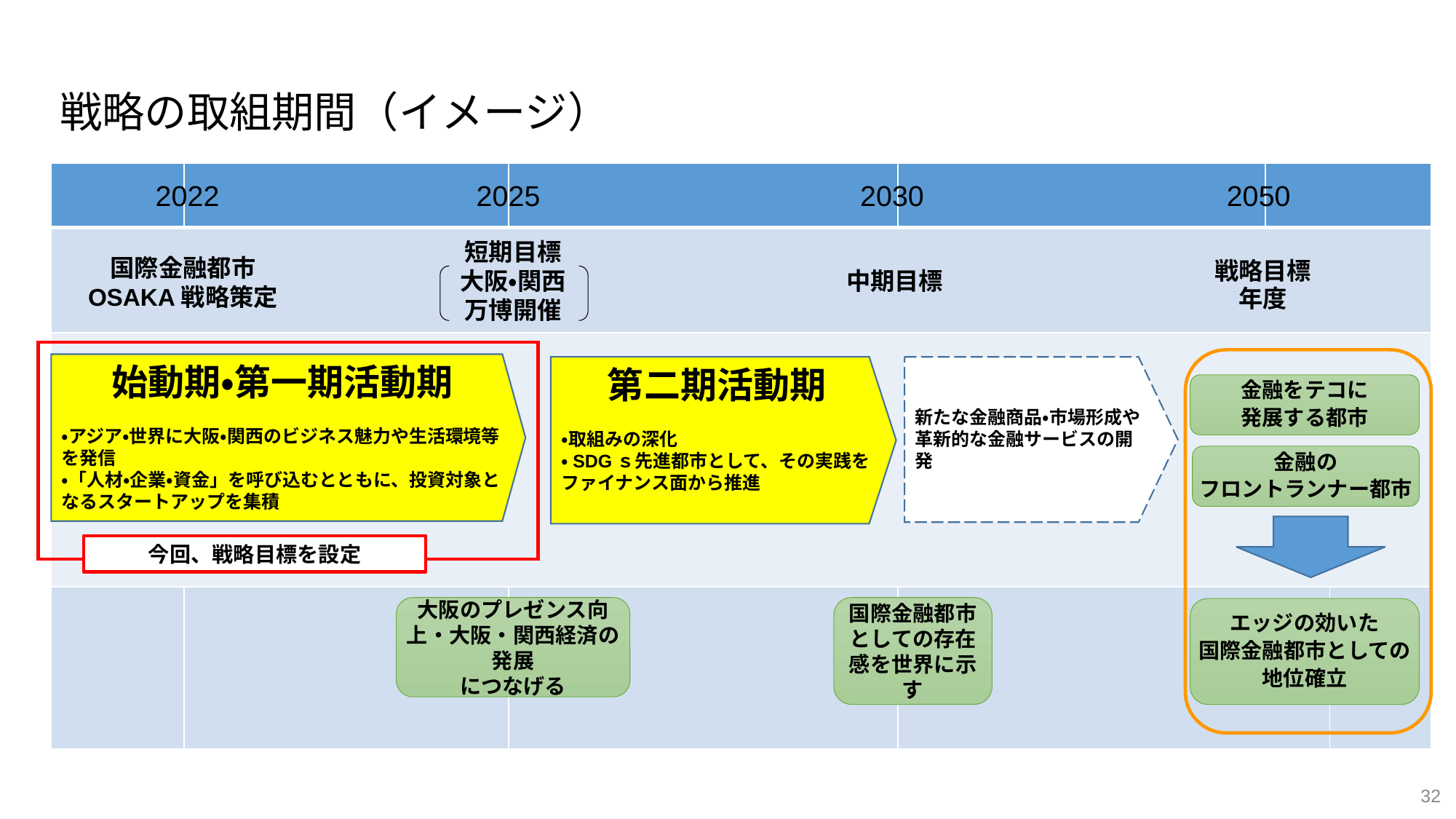

戦略の取組期間（イメージ）
|  |  |  |  |  |  |
| --- | --- | --- | --- | --- | --- |
|  |  |  |  |  |  |
|  |  |  |  |  |  |
|  |  |  |  |  |  |
2022
2025
2030
2050
短期目標
大阪・関西
万博開催
中期目標
戦略目標
年度
国際金融都市
OSAKA戦略策定

金融をテコに
発展する都市
金融の
フロントランナー都市

エッジの効いた
国際金融都市としての
地位確立
始動期・第一期活動期

・アジア・世界に大阪・関西のビジネス魅力や生活環境等を発信
・「人材・企業・資金」を呼び込むとともに、投資対象となるスタートアップを集積
第二期活動期

・取組みの深化
・SDGｓ先進都市として、その実践をファイナンス面から推進

新たな金融商品・市場形成や革新的な金融サービスの開発
今回、戦略目標を設定
大阪のプレゼンス向上・大阪・関西経済の発展
につなげる
国際金融都市としての存在感を世界に示す
32